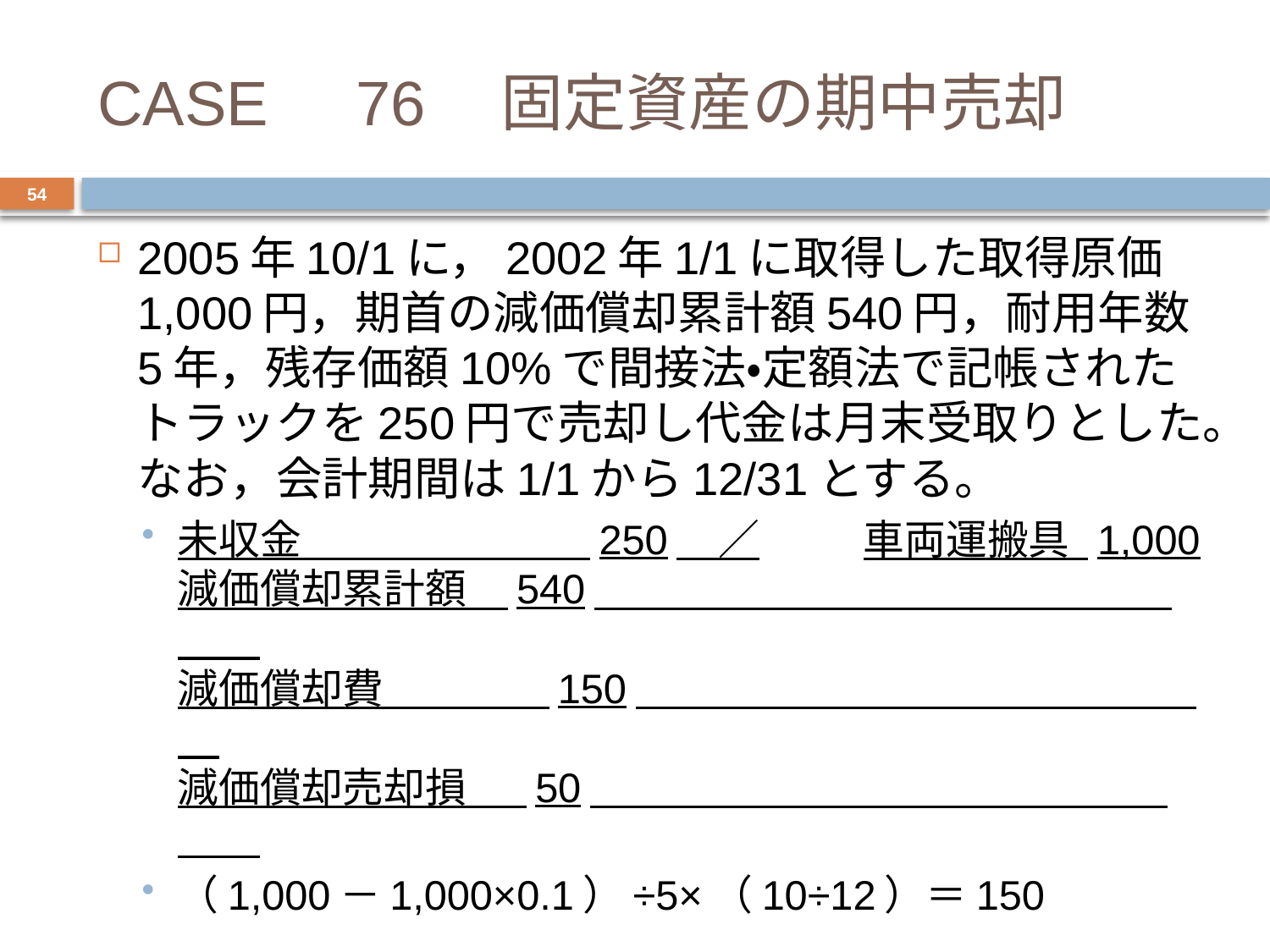

# CASE　76　固定資産の期中売却
54
2005年10/1に，2002年1/1に取得した取得原価1,000円，期首の減価償却累計額540円，耐用年数5年，残存価額10%で間接法・定額法で記帳されたトラックを250円で売却し代金は月末受取りとした。なお，会計期間は1/1から12/31とする。
未収金　　　　　　　250　／	車両運搬具  1,000
減価償却累計額　540　　　　　　　　　　　　　　　　|
減価償却費　　　　150　       　　　　　　　　　　　　|
減価償却売却損　  50　　　　　　　　　　　　　　　　|
（1,000－1,000×0.1）÷5×（10÷12）＝150